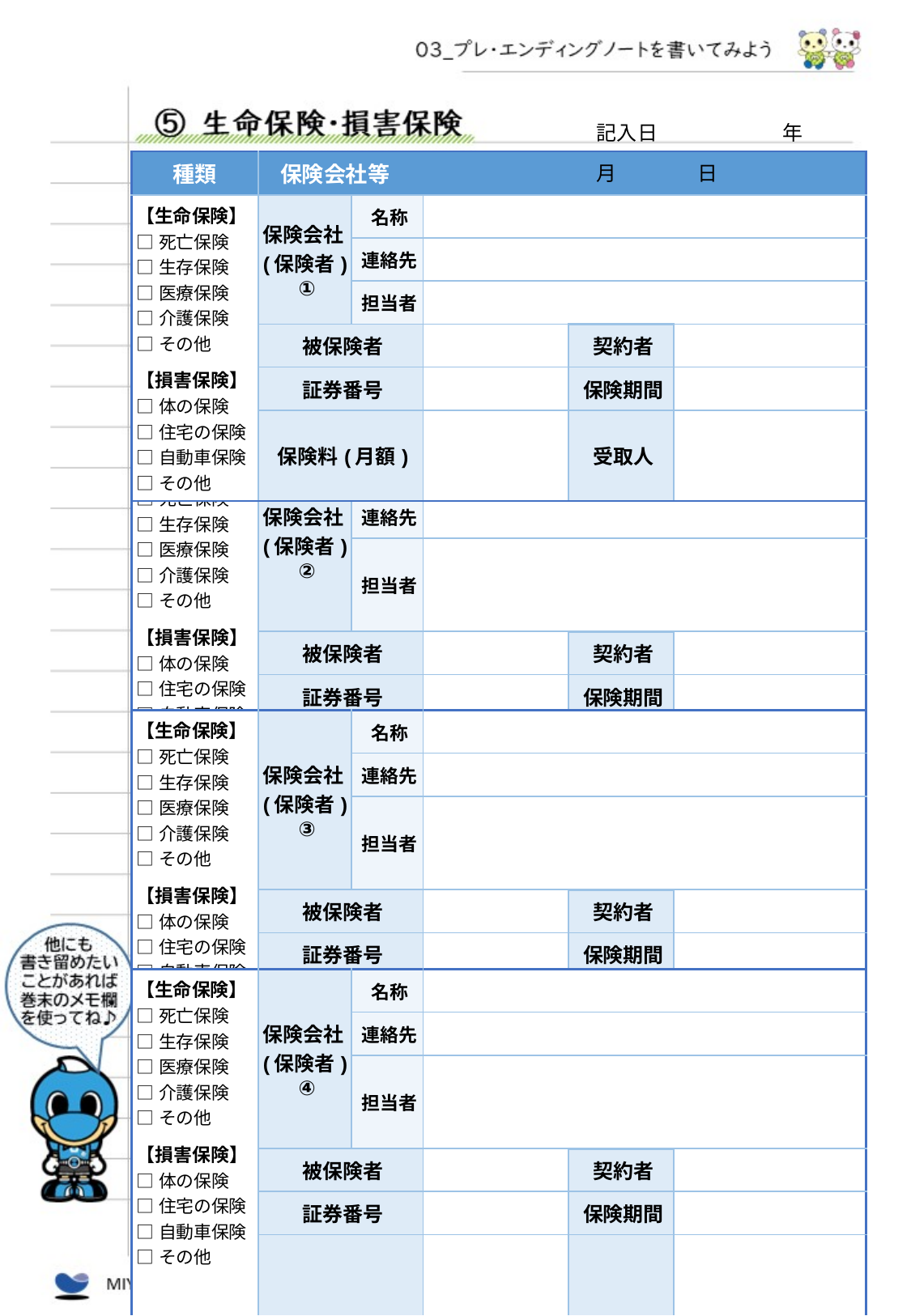

記入日　　　　　　年　　　　月　　　　日
| 種類 | 保険会社等 |  |  |  |  |
| --- | --- | --- | --- | --- | --- |
| 【生命保険】 □死亡保険 □生存保険 □医療保険 □介護保険 □その他 【損害保険】 □体の保険 □住宅の保険 □自動車保険 □その他 | 保険会社 (保険者) ① | 名称 |  |  |  |
|  |  | 連絡先 |  |  |  |
|  |  | 担当者 |  |  |  |
|  | 被保険者 |  |  | 契約者 |  |
|  | 証券番号 |  |  | 保険期間 |  |
|  | 保険料(月額) |  |  | 受取人 |  |
| 【生命保険】 □死亡保険 □生存保険 □医療保険 □介護保険 □その他 【損害保険】 □体の保険 □住宅の保険 □自動車保険 □その他 | 保険会社 (保険者) ② | 名称 |  |  |  |
| --- | --- | --- | --- | --- | --- |
|  |  | 連絡先 |  |  |  |
|  |  | 担当者 |  |  |  |
|  | 被保険者 |  |  | 契約者 |  |
|  | 証券番号 |  |  | 保険期間 |  |
|  | 保険料(月額) |  |  | 受取人 |  |
| 【生命保険】 □死亡保険 □生存保険 □医療保険 □介護保険 □その他 【損害保険】 □体の保険 □住宅の保険 □自動車保険 □その他 | 保険会社 (保険者) ③ | 名称 |  |  |  |
| --- | --- | --- | --- | --- | --- |
|  |  | 連絡先 |  |  |  |
|  |  | 担当者 |  |  |  |
|  | 被保険者 |  |  | 契約者 |  |
|  | 証券番号 |  |  | 保険期間 |  |
|  | 保険料(月額) |  |  | 受取人 |  |
| 【生命保険】 □死亡保険 □生存保険 □医療保険 □介護保険 □その他 【損害保険】 □体の保険 □住宅の保険 □自動車保険 □その他 | 保険会社 (保険者) ④ | 名称 |  |  |  |
| --- | --- | --- | --- | --- | --- |
|  |  | 連絡先 |  |  |  |
|  |  | 担当者 |  |  |  |
|  | 被保険者 |  |  | 契約者 |  |
|  | 証券番号 |  |  | 保険期間 |  |
|  | 保険料(月額) |  |  | 受取人 |  |